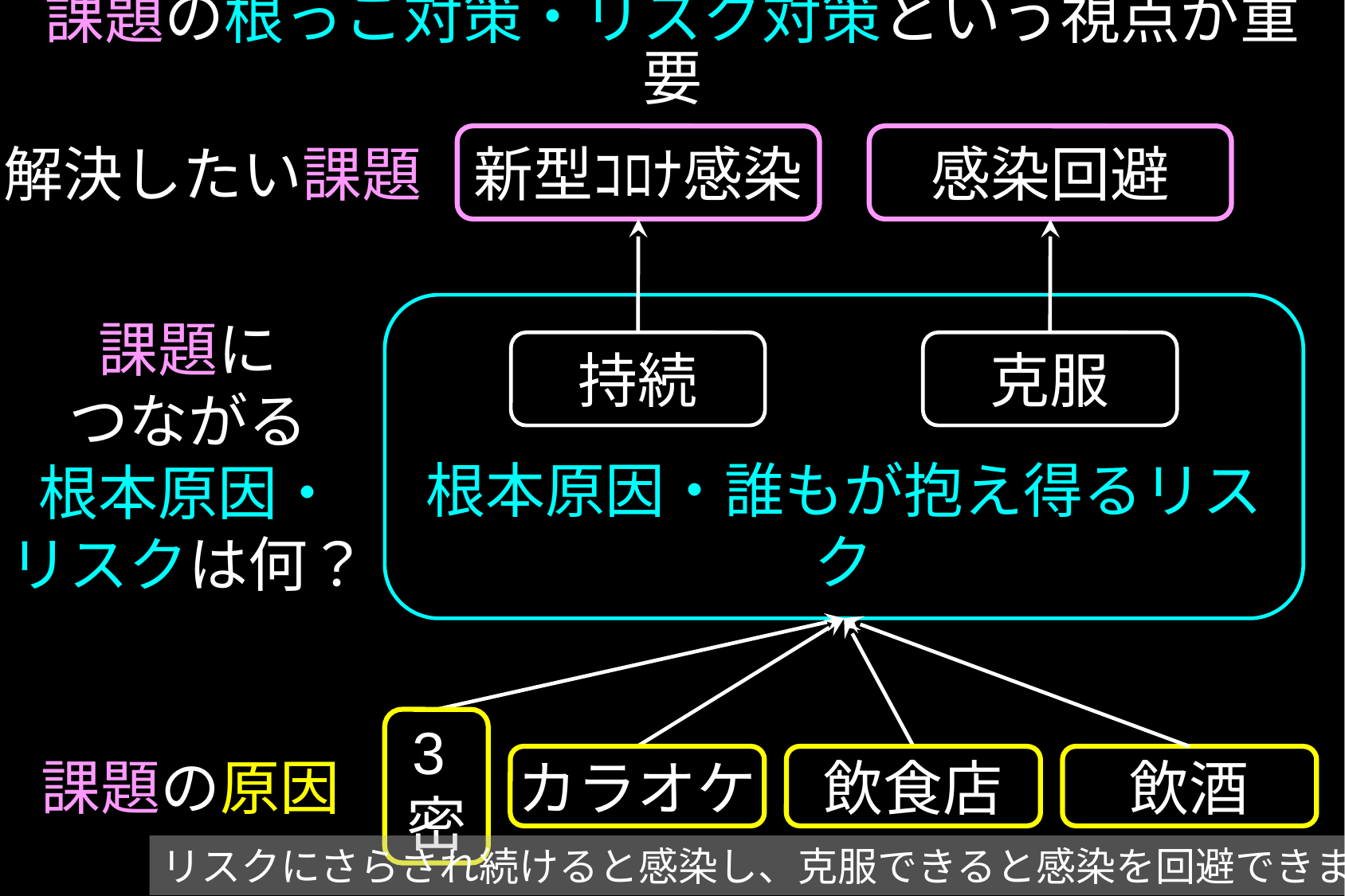

課題の根っこ対策・リスク対策という視点が重要
新型ｺﾛﾅ感染
感染回避
解決したい課題
根本原因・誰もが抱え得るリスク
課題に
つながる
根本原因・
リスクは何？
持続
克服
課題の原因
3密
カラオケ
飲食店
飲酒
リスクにさらされ続けると感染し、克服できると感染を回避できます